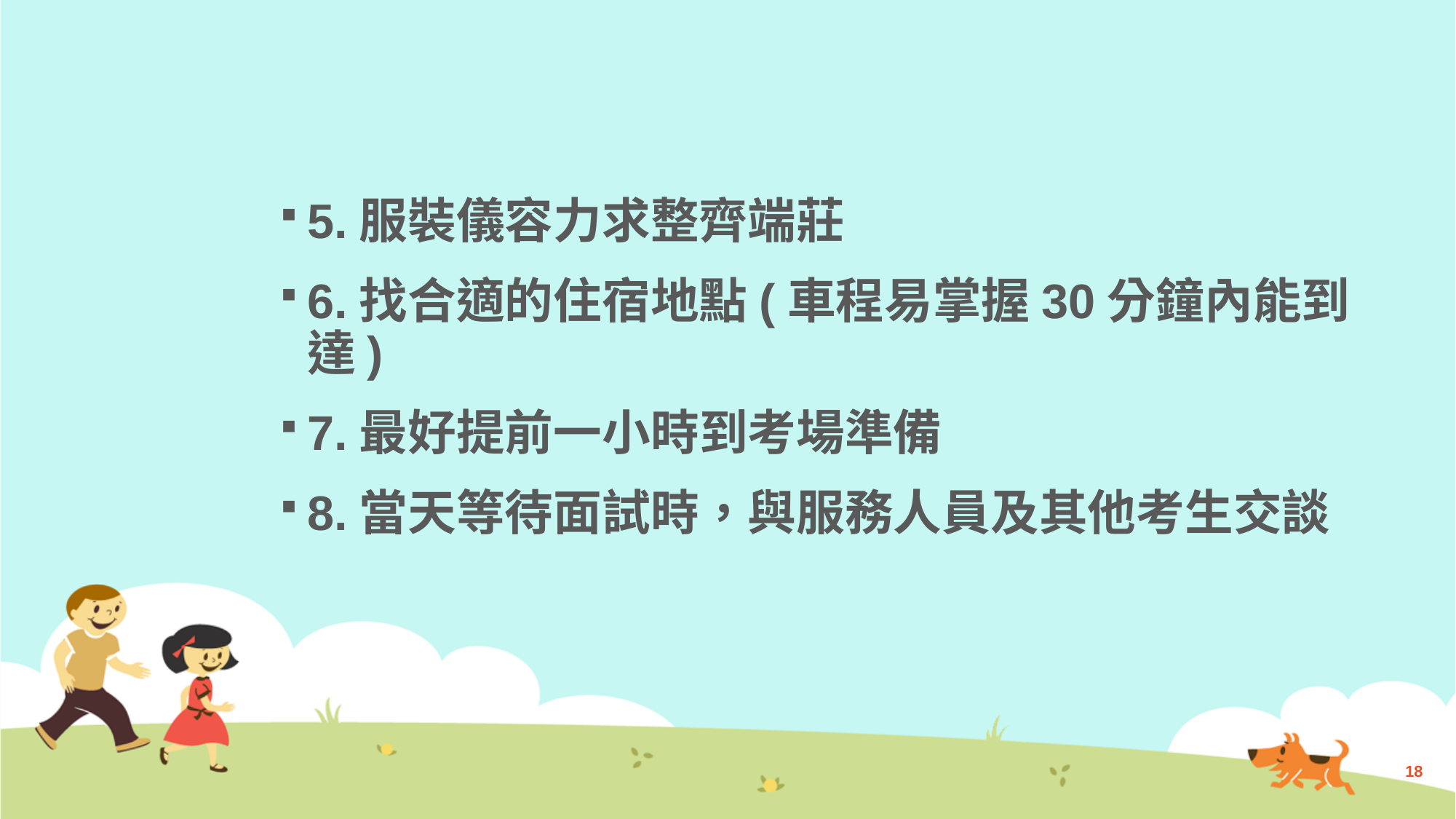

5.服裝儀容力求整齊端莊
6.找合適的住宿地點(車程易掌握30分鐘內能到達)
7.最好提前一小時到考場準備
8.當天等待面試時，與服務人員及其他考生交談
18